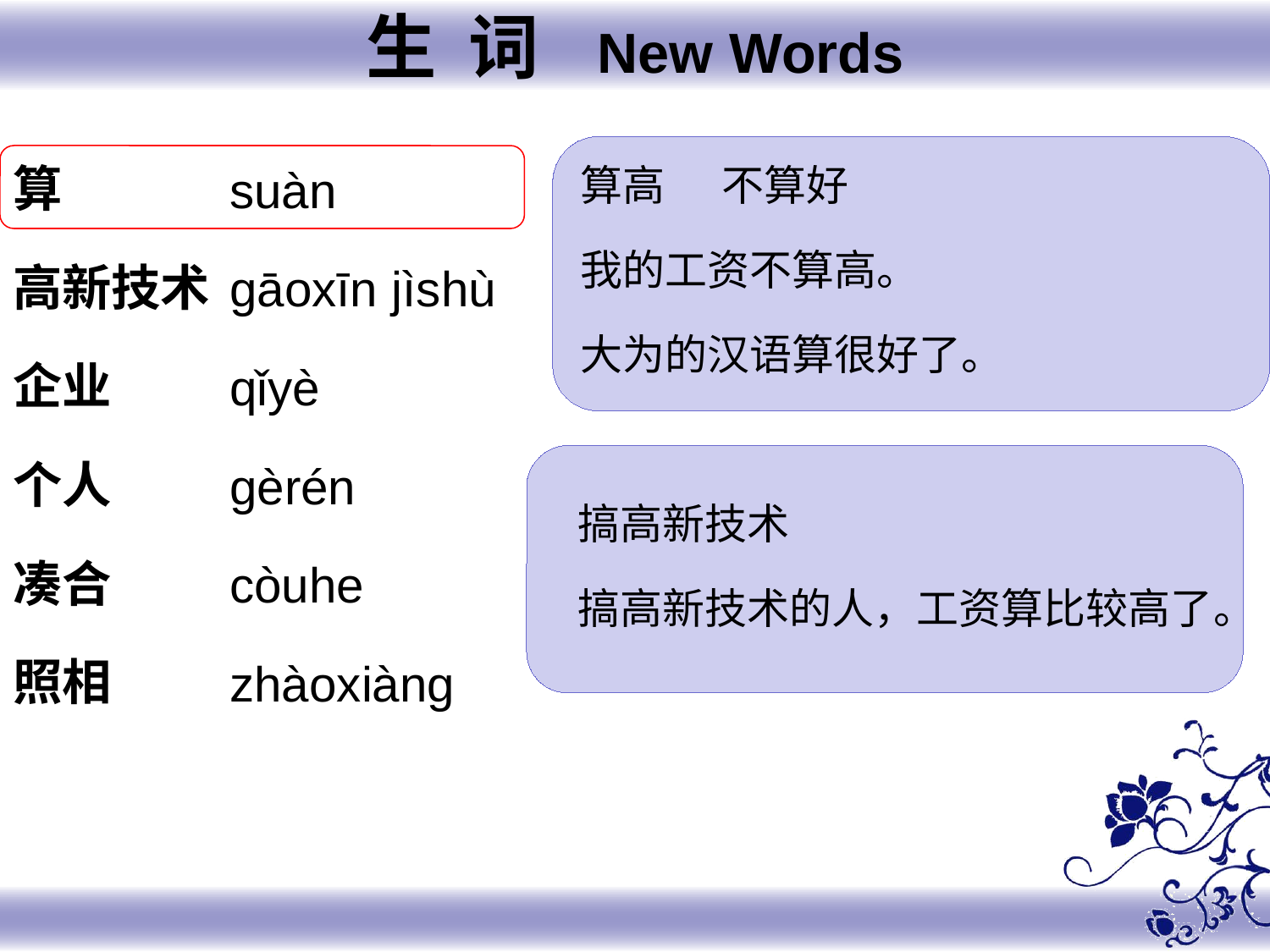

生  词   New Words
算
高新技术
企业
个人
凑合
照相
suàn
gāoxīn jìshù
qǐyè
gèrén
còuhe
zhàoxiàng
算高      不算好
我的工资不算高。
大为的汉语算很好了。

搞高新技术
搞高新技术的人，工资算比较高了。